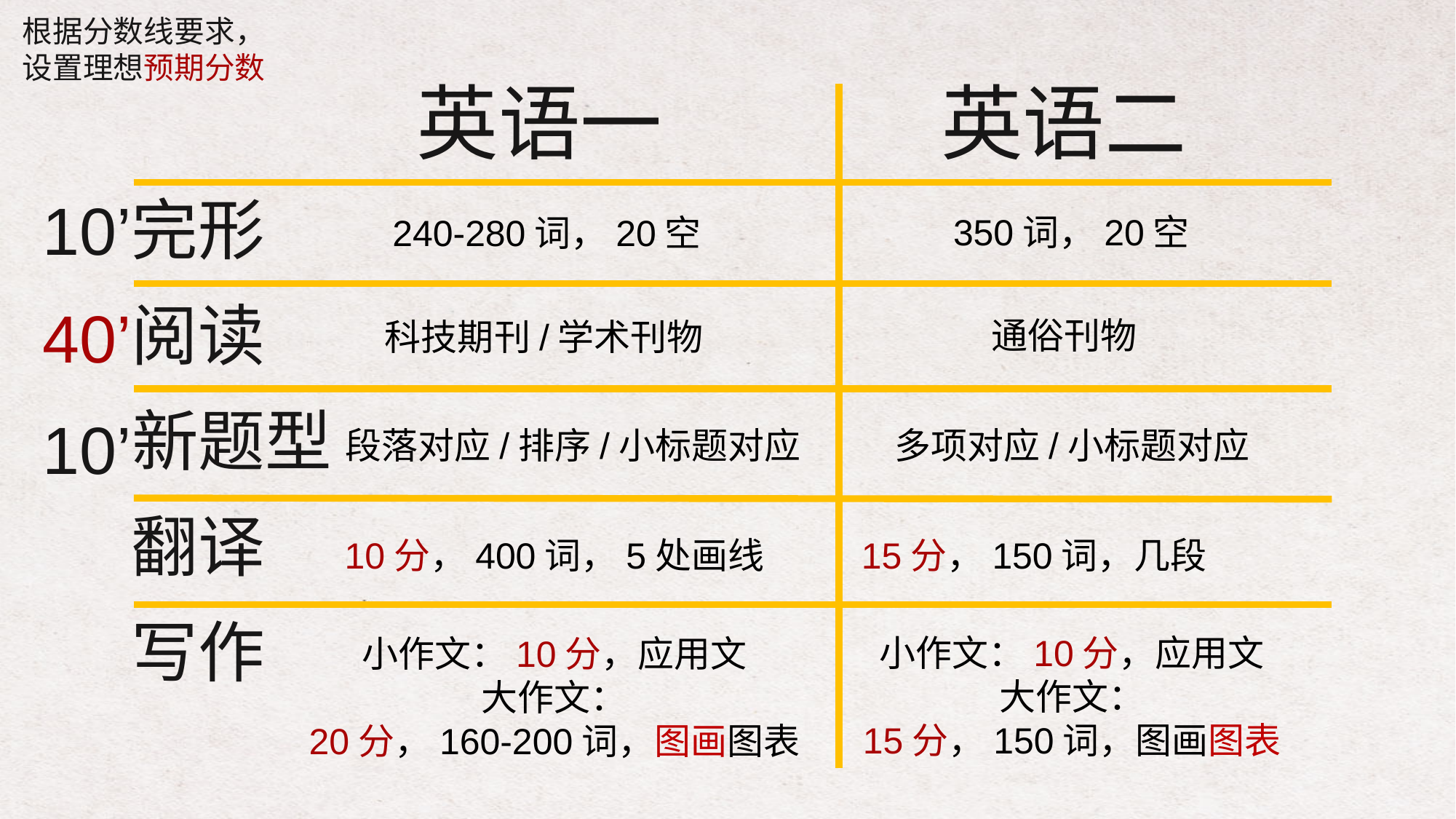

根据分数线要求，
设置理想预期分数
英语一
英语二
完形
10’
350词，20空
240-280词，20空
阅读
40’
通俗刊物
科技期刊/学术刊物
新题型
10’
多项对应/小标题对应
段落对应/排序/小标题对应
翻译
15分，150词，几段
10分，400词，5处画线
写作
小作文：10分，应用文
大作文：
15分，150词，图画图表
小作文：10分，应用文
大作文：
20分，160-200词，图画图表